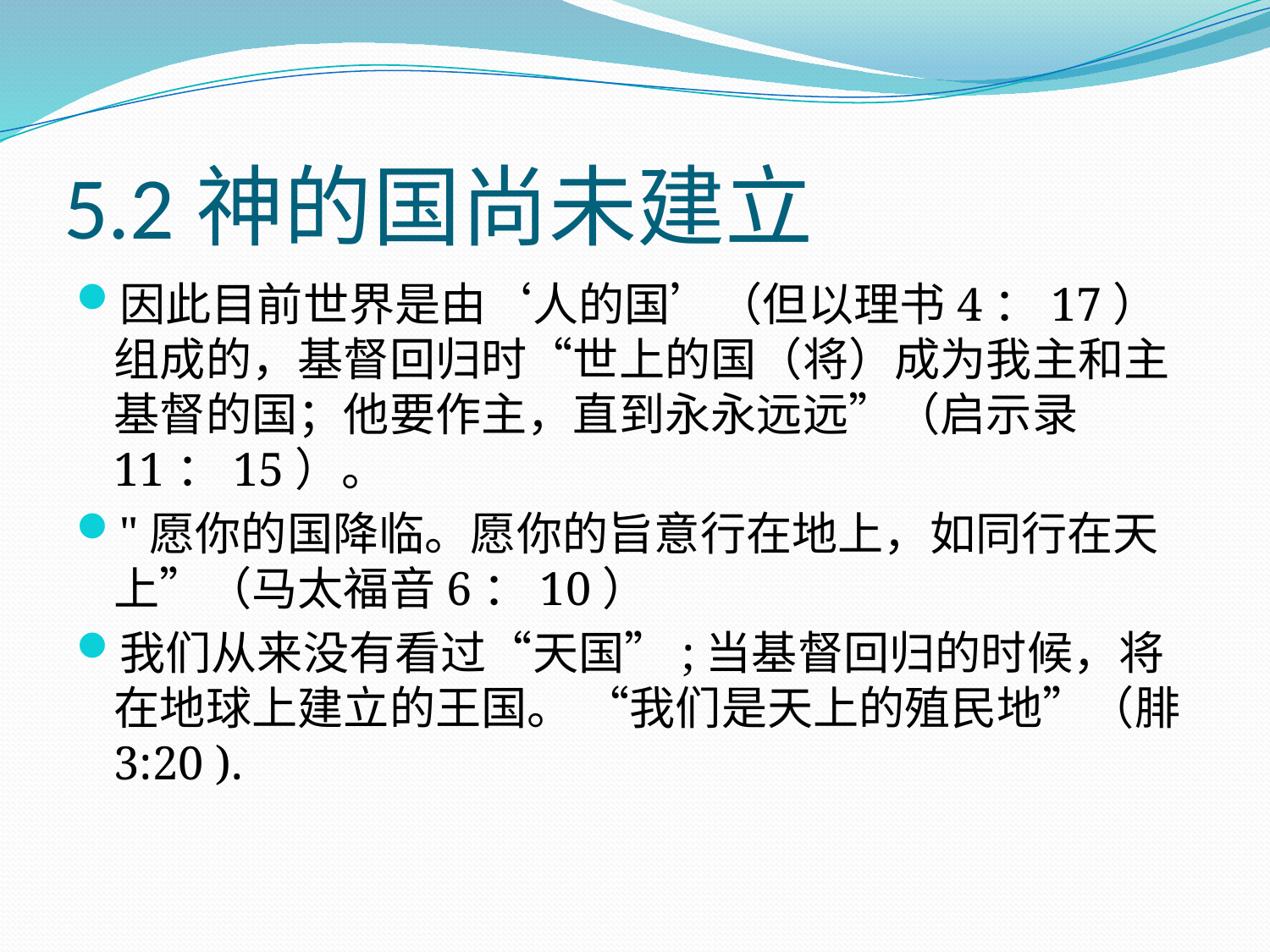

# 5.2神的国尚未建立
因此目前世界是由‘人的国’（但以理书4：17）组成的，基督回归时“世上的国（将）成为我主和主基督的国；他要作主，直到永永远远”（启示录11：15）。
"愿你的国降临。愿你的旨意行在地上，如同行在天上”（马太福音6：10）
我们从来没有看过“天国”;当基督回归的时候，将在地球上建立的王国​​。 “我们是天上的殖民地”（腓3:20 ).